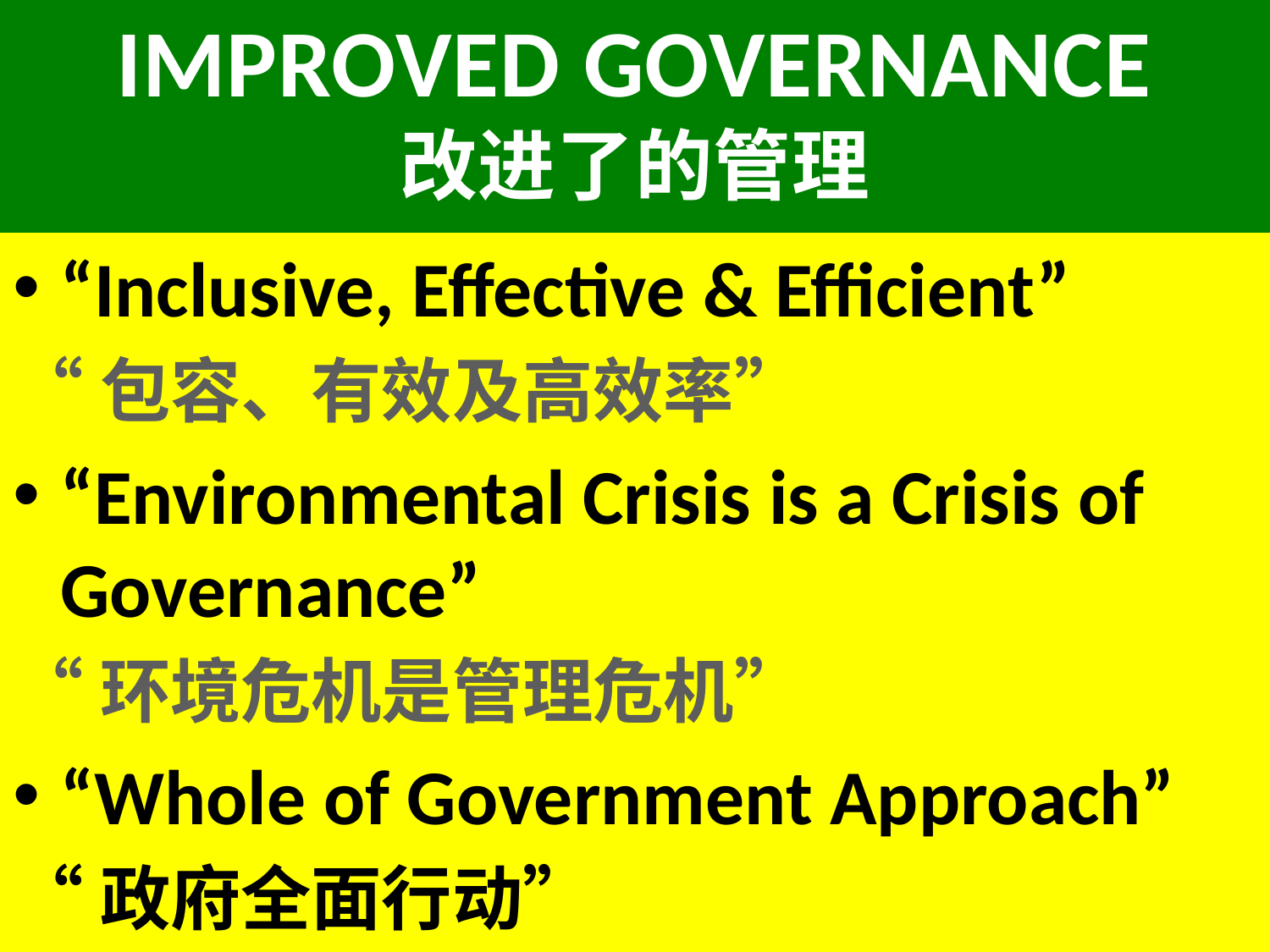

# IMPROVED GOVERNANCE 改进了的管理
“Inclusive, Effective & Efficient”
“包容、有效及高效率”
“Environmental Crisis is a Crisis of Governance”
“环境危机是管理危机”
“Whole of Government Approach”
“政府全面行动”

19